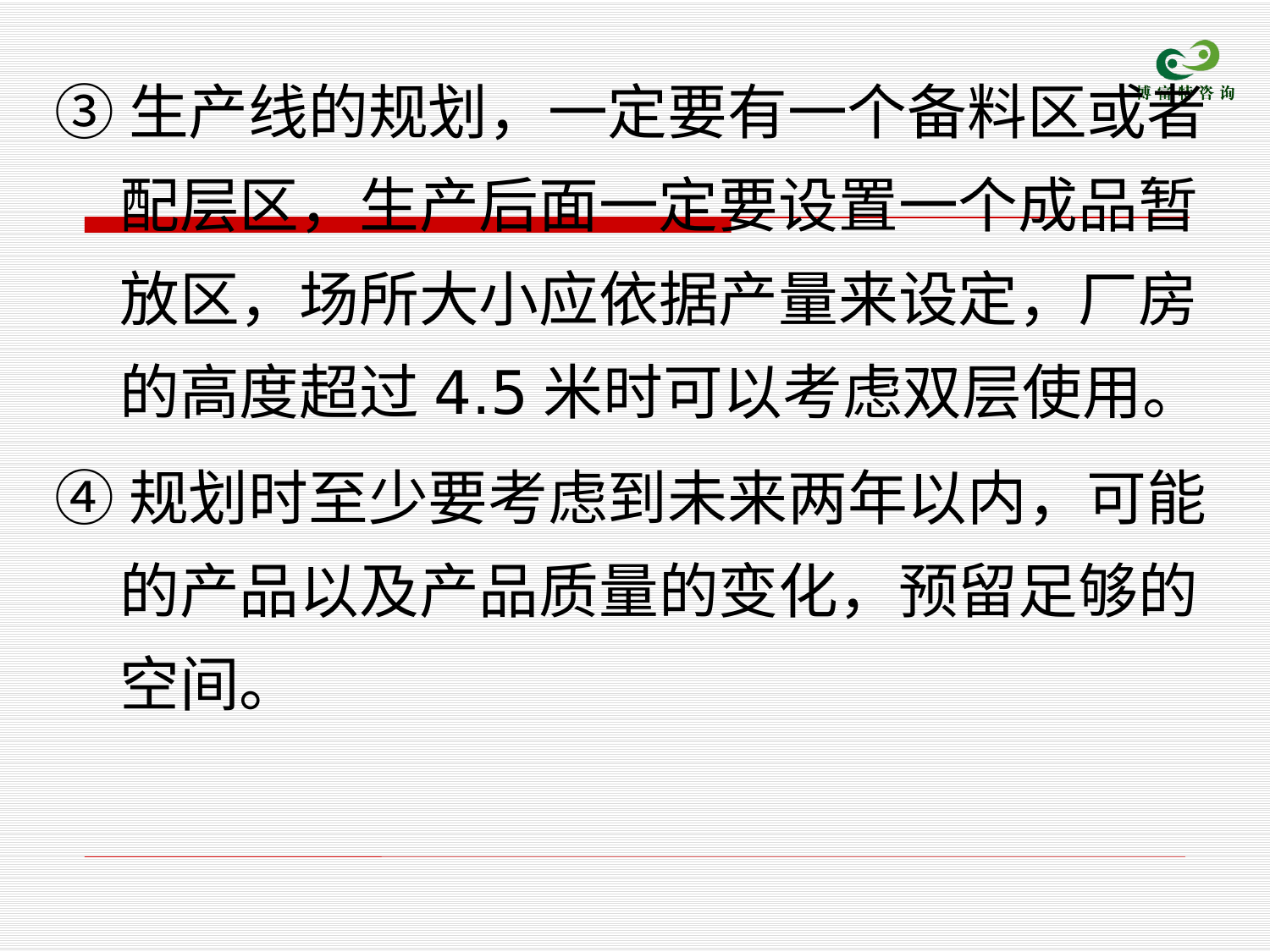

③生产线的规划，一定要有一个备料区或者配层区，生产后面一定要设置一个成品暂放区，场所大小应依据产量来设定，厂房的高度超过4.5米时可以考虑双层使用。
④规划时至少要考虑到未来两年以内，可能的产品以及产品质量的变化，预留足够的空间。
694